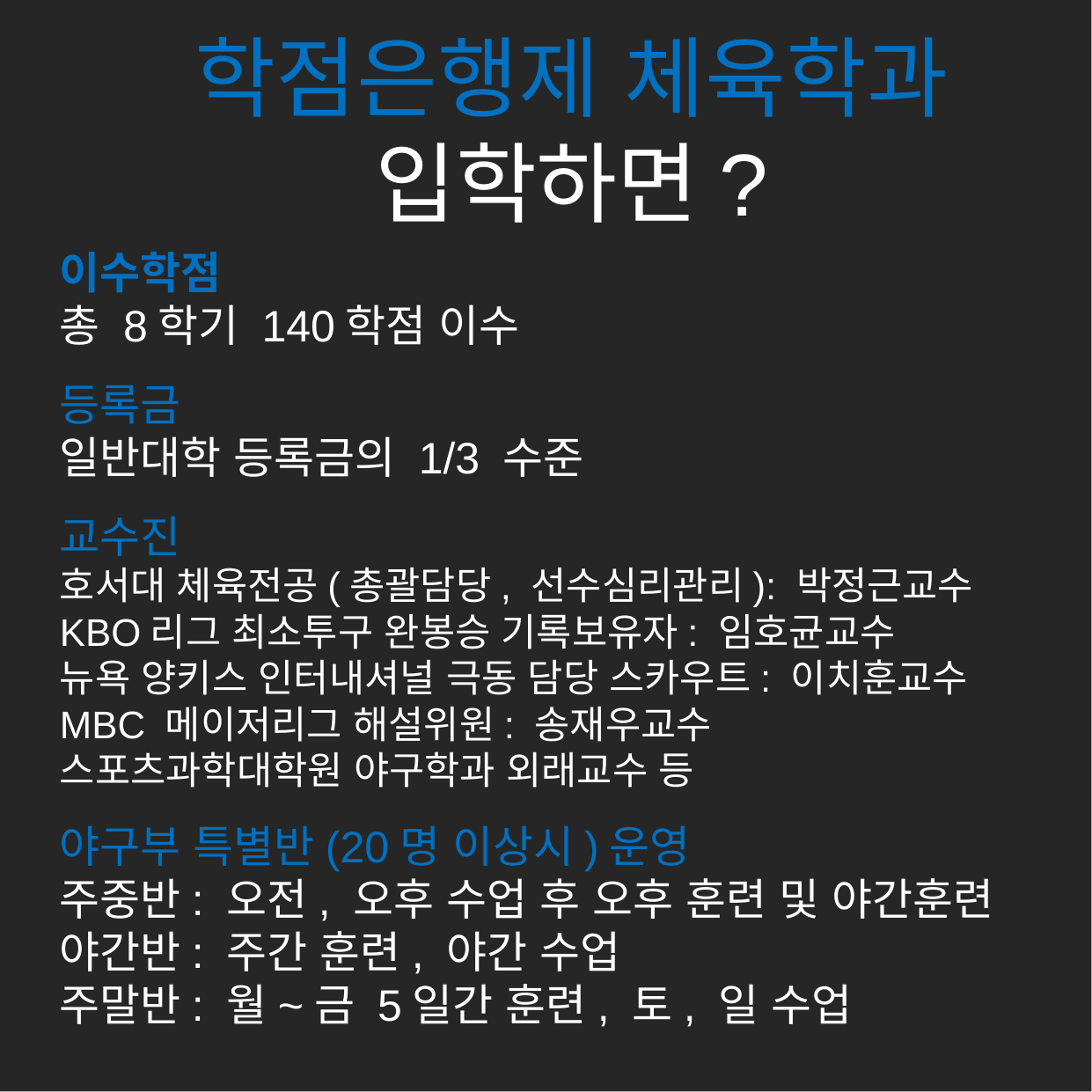

학점은행제 체육학과 입학하면?
#
이수학점
총 8학기 140학점 이수

등록금
일반대학 등록금의 1/3 수준

교수진
호서대 체육전공(총괄담당, 선수심리관리): 박정근교수
KBO리그 최소투구 완봉승 기록보유자: 임호균교수
뉴욕 양키스 인터내셔널 극동 담당 스카우트: 이치훈교수
MBC 메이저리그 해설위원: 송재우교수
스포츠과학대학원 야구학과 외래교수 등

야구부 특별반(20명 이상시)운영
주중반: 오전, 오후 수업 후 오후 훈련 및 야간훈련
야간반: 주간 훈련, 야간 수업
주말반: 월~금 5일간 훈련, 토, 일 수업